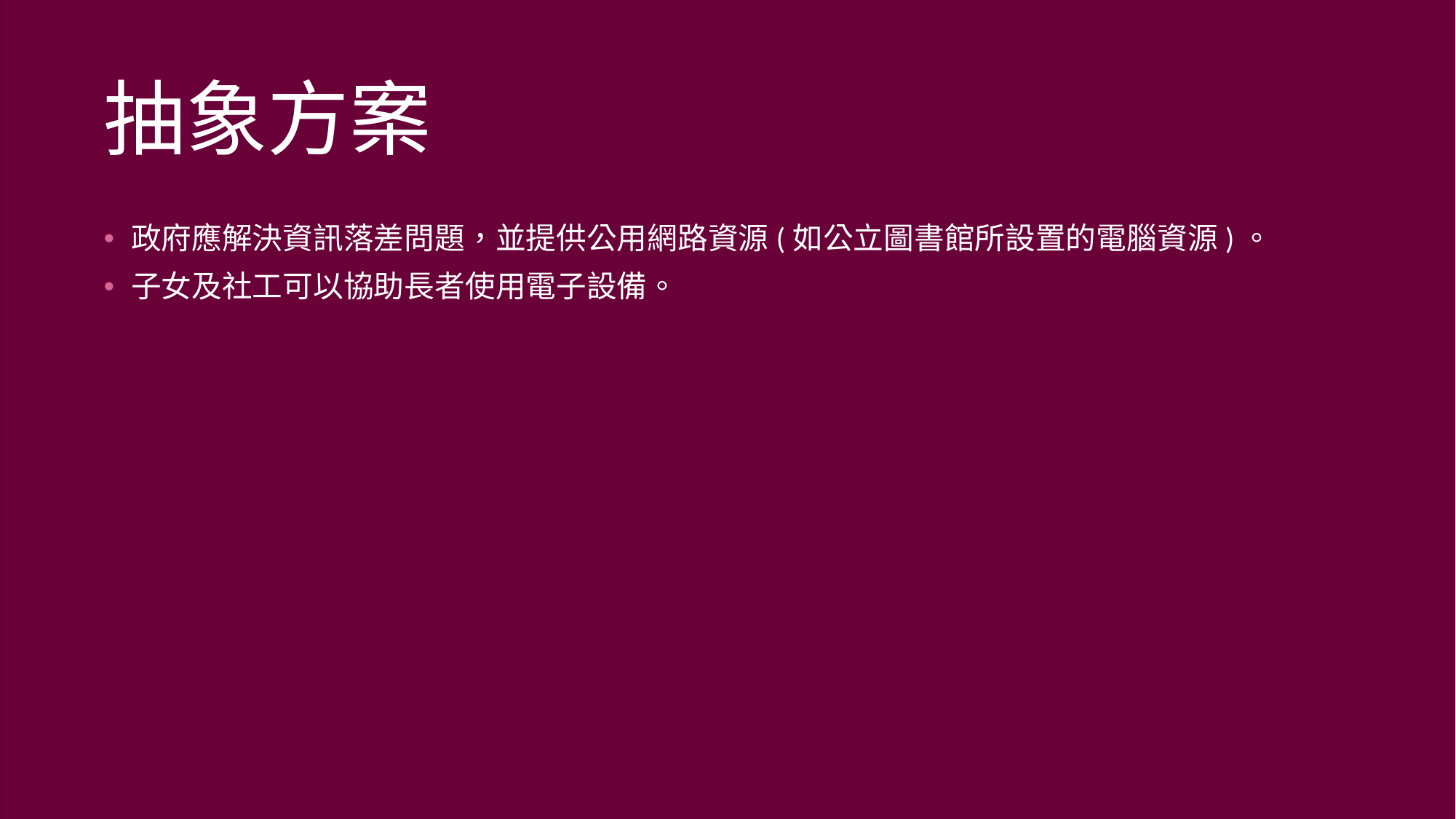

# 抽象方案
政府應解決資訊落差問題，並提供公用網路資源(如公立圖書館所設置的電腦資源)。
子女及社工可以協助長者使用電子設備。